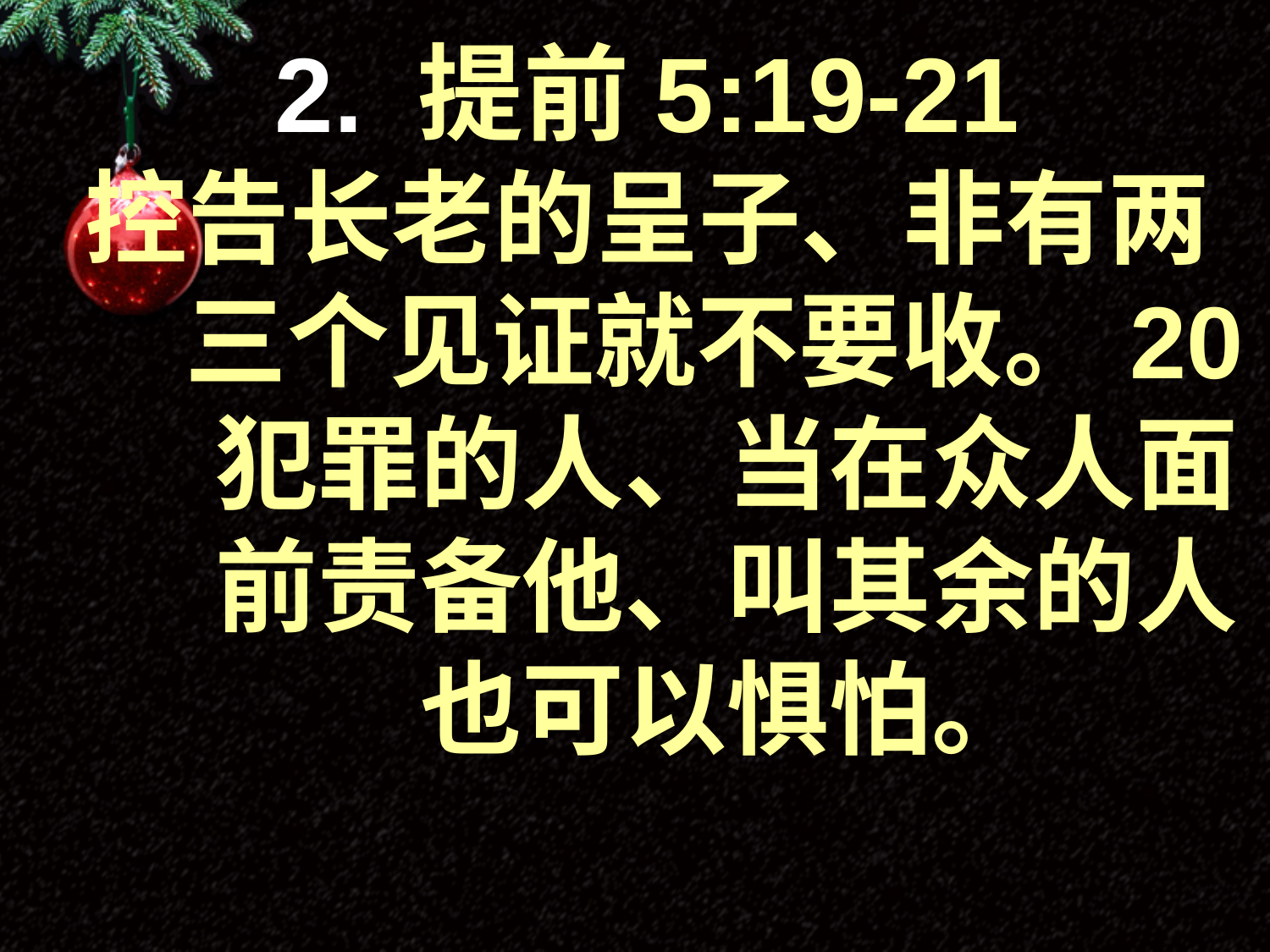

2. 提前5:19-21
控告长老的呈子、非有两三个见证就不要收。20犯罪的人、当在众人面前责备他、叫其余的人也可以惧怕。